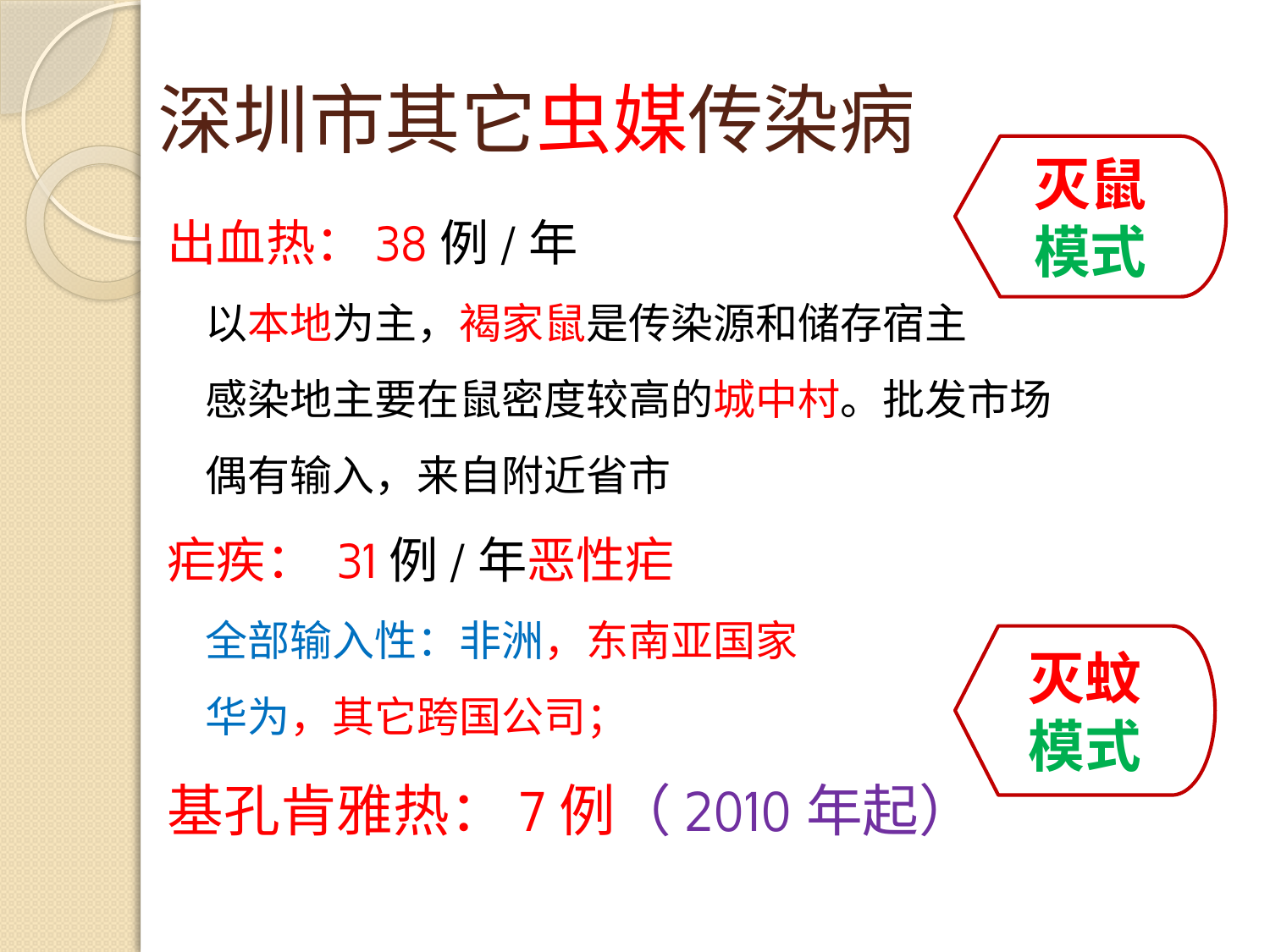

# 深圳市其它虫媒传染病
灭鼠
模式
出血热：38例/年
以本地为主，褐家鼠是传染源和储存宿主
感染地主要在鼠密度较高的城中村。批发市场
偶有输入，来自附近省市
疟疾： 31例/年恶性疟
全部输入性：非洲，东南亚国家
华为，其它跨国公司；
基孔肯雅热：7例（2010年起）

灭蚊
模式